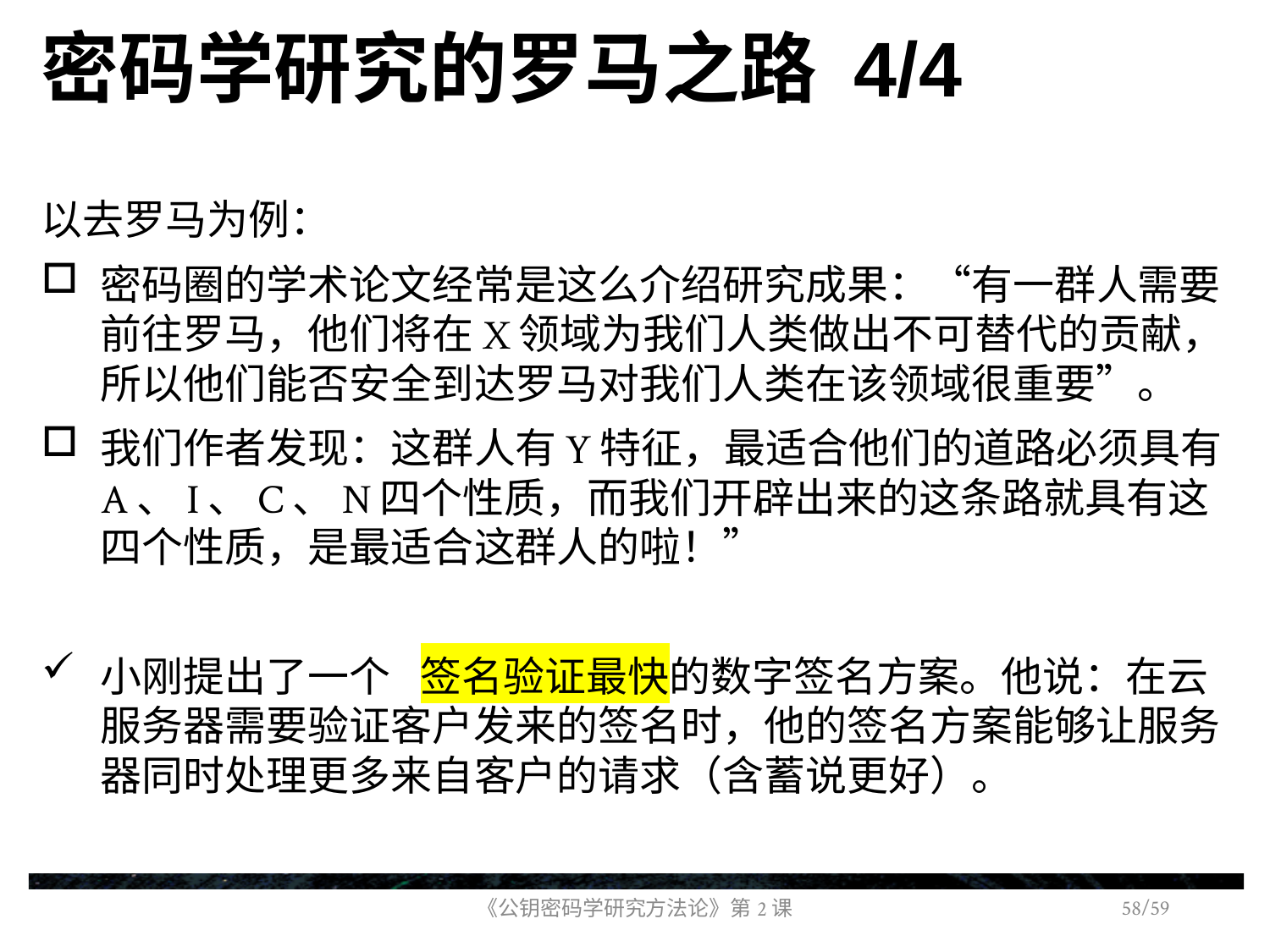

# 密码学研究的罗马之路 4/4
以去罗马为例：
密码圈的学术论文经常是这么介绍研究成果：“有一群人需要前往罗马，他们将在X领域为我们人类做出不可替代的贡献，所以他们能否安全到达罗马对我们人类在该领域很重要”。
我们作者发现：这群人有Y特征，最适合他们的道路必须具有A、I、C、N四个性质，而我们开辟出来的这条路就具有这四个性质，是最适合这群人的啦！”

小刚提出了一个	签名验证最快的数字签名方案。他说：在云服务器需要验证客户发来的签名时，他的签名方案能够让服务器同时处理更多来自客户的请求（含蓄说更好）。
《公钥密码学研究方法论》第2课
58/59